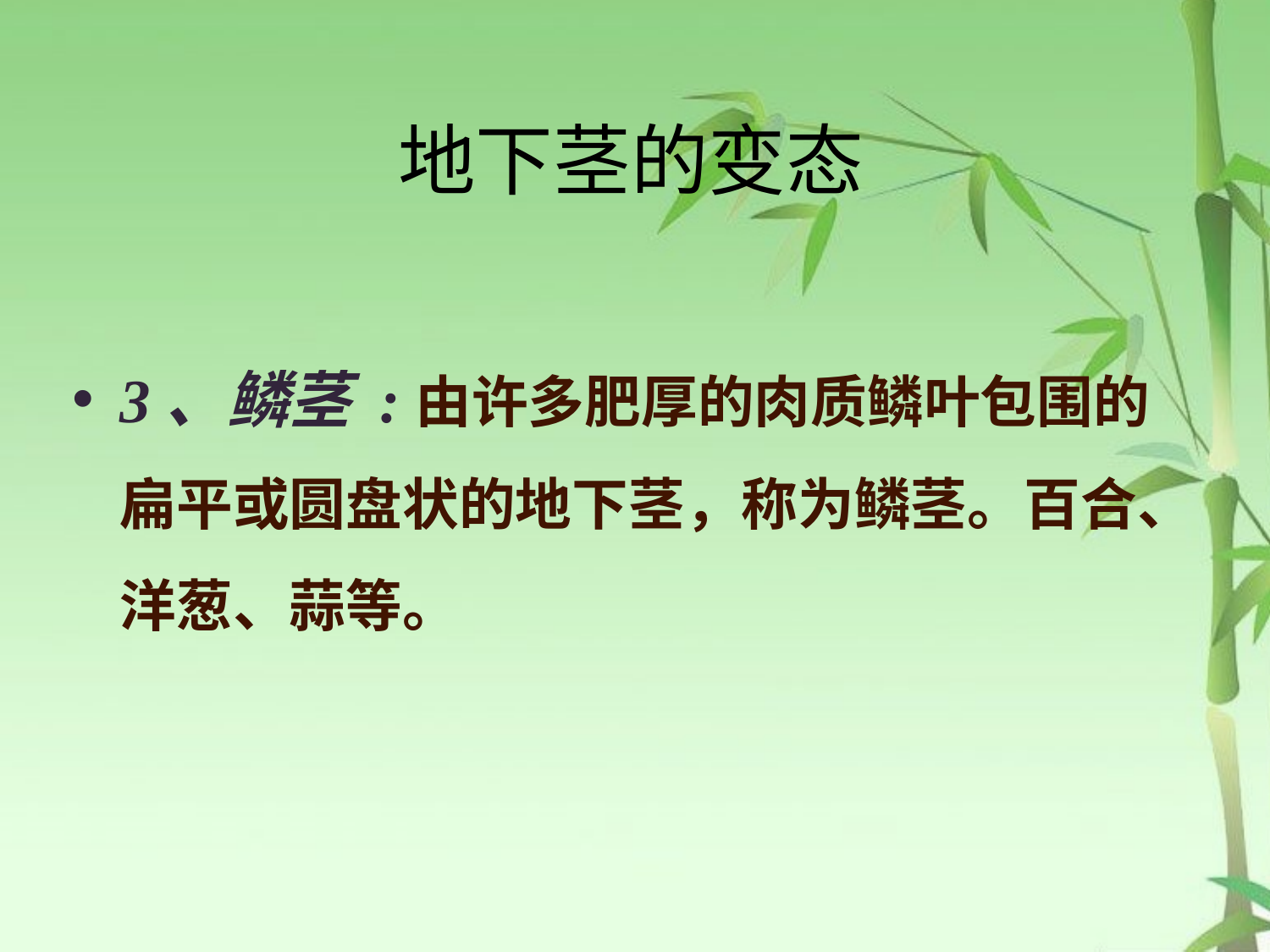

# 地下茎的变态
3、鳞茎 :由许多肥厚的肉质鳞叶包围的扁平或圆盘状的地下茎，称为鳞茎。百合、洋葱、蒜等。